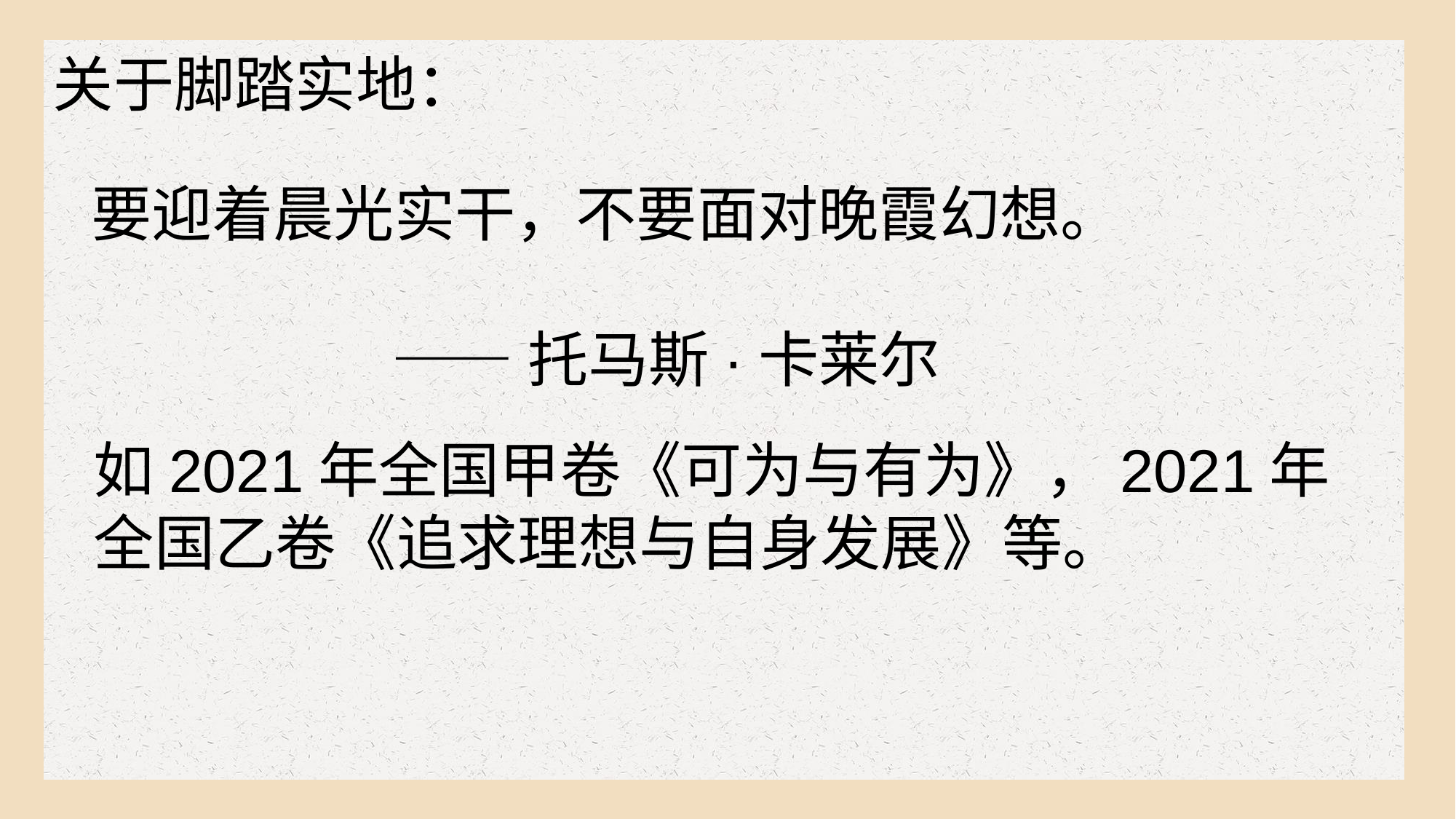

关于脚踏实地：
要迎着晨光实干，不要面对晚霞幻想。

                      ——托马斯·卡莱尔
如2021年全国甲卷《可为与有为》，2021年全国乙卷《追求理想与自身发展》等。